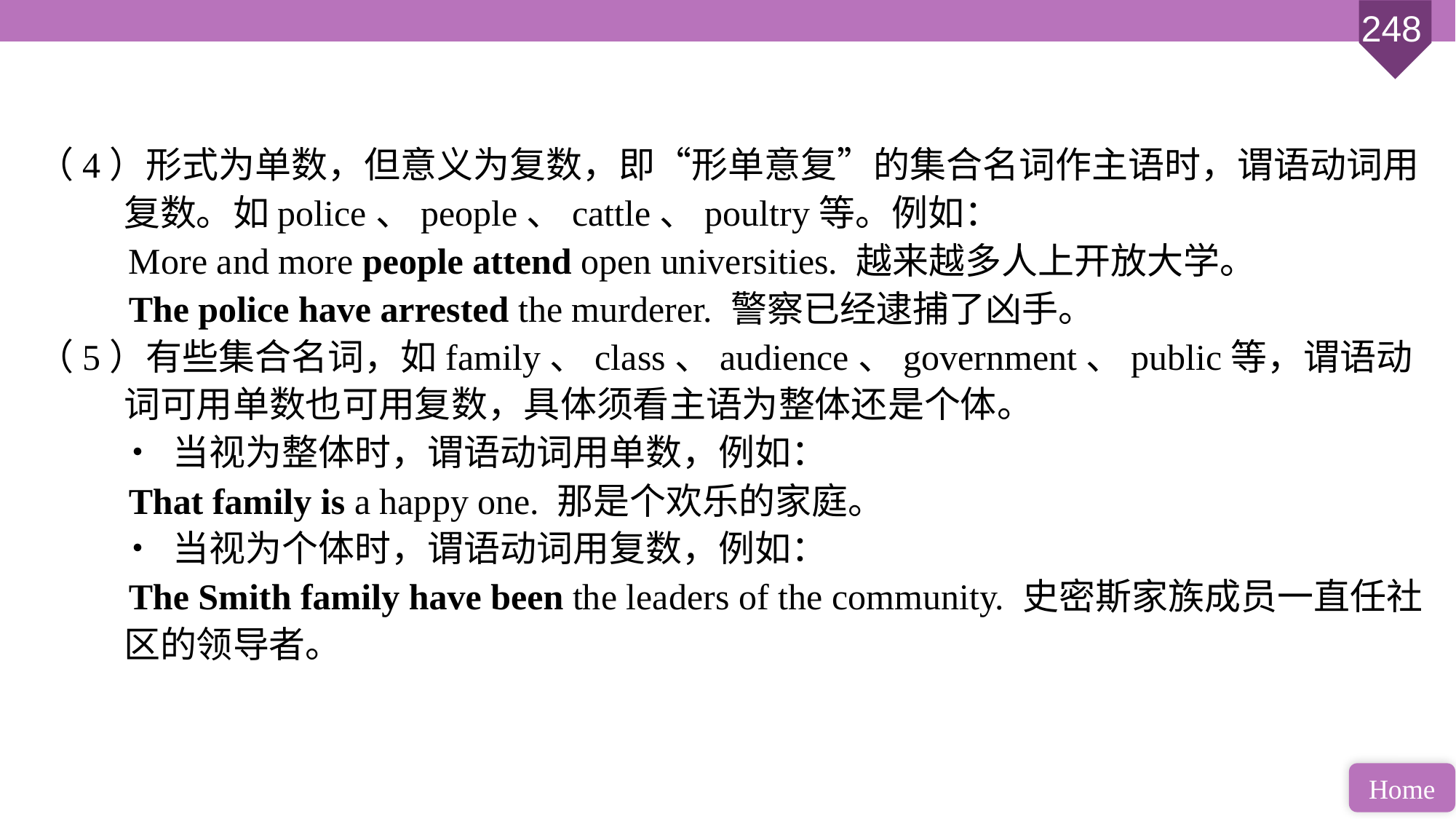

（4）形式为单数，但意义为复数，即“形单意复”的集合名词作主语时，谓语动词用复数。如police、people、cattle、poultry等。例如：
          More and more people attend open universities. 越来越多人上开放大学。
          The police have arrested the murderer. 警察已经逮捕了凶手。
（5）有些集合名词，如family、class、audience、government、public等，谓语动词可用单数也可用复数，具体须看主语为整体还是个体。
          • 当视为整体时，谓语动词用单数，例如：
          That family is a happy one. 那是个欢乐的家庭。
          • 当视为个体时，谓语动词用复数，例如：
          The Smith family have been the leaders of the community. 史密斯家族成员一直任社区的领导者。